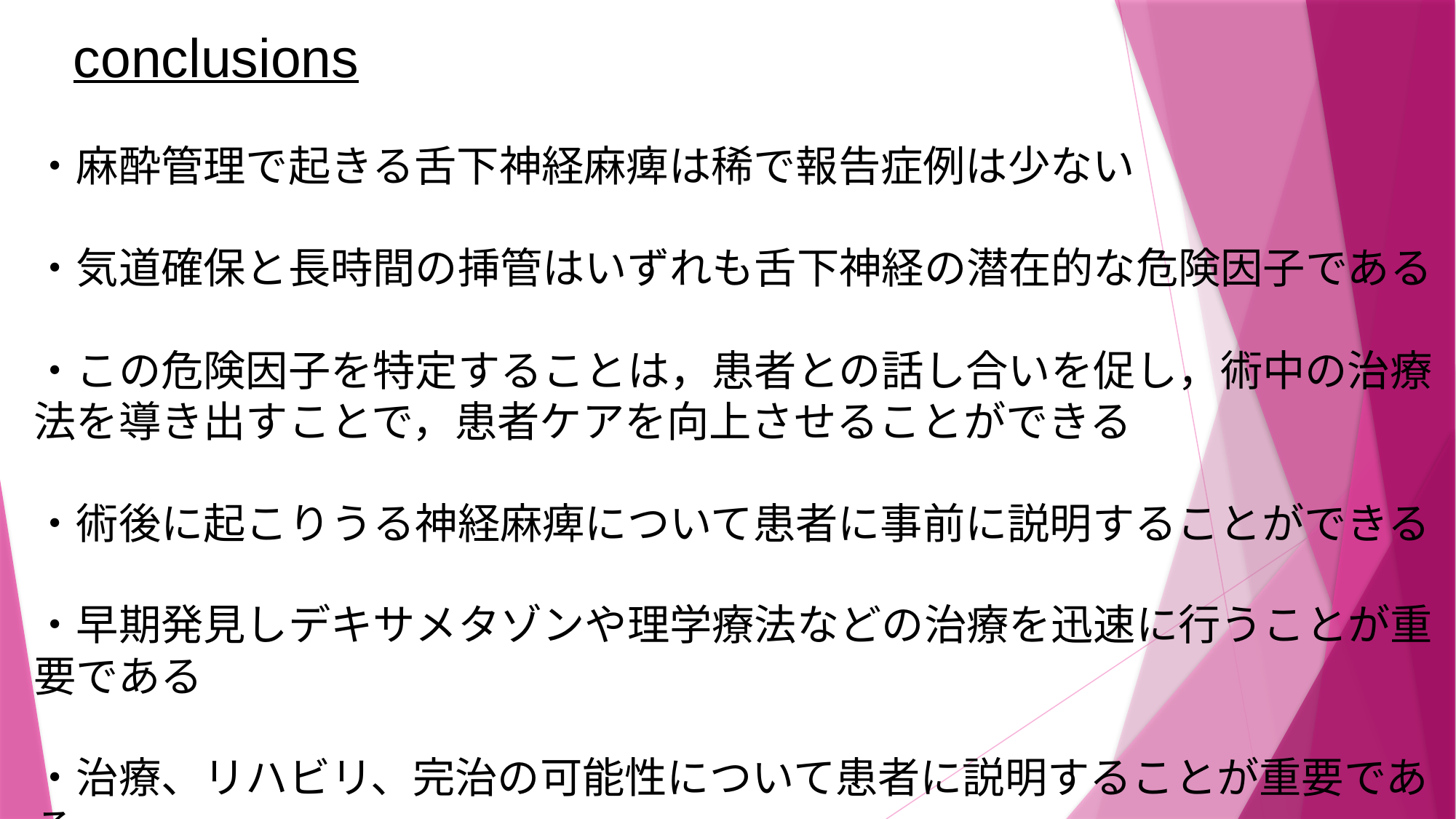

conclusions
・麻酔管理で起きる舌下神経麻痺は稀で報告症例は少ない

・気道確保と長時間の挿管はいずれも舌下神経の潜在的な危険因子である

・この危険因子を特定することは，患者との話し合いを促し，術中の治療法を導き出すことで，患者ケアを向上させることができる

・術後に起こりうる神経麻痺について患者に事前に説明することができる

・早期発見しデキサメタゾンや理学療法などの治療を迅速に行うことが重要である

・治療、リハビリ、完治の可能性について患者に説明することが重要である